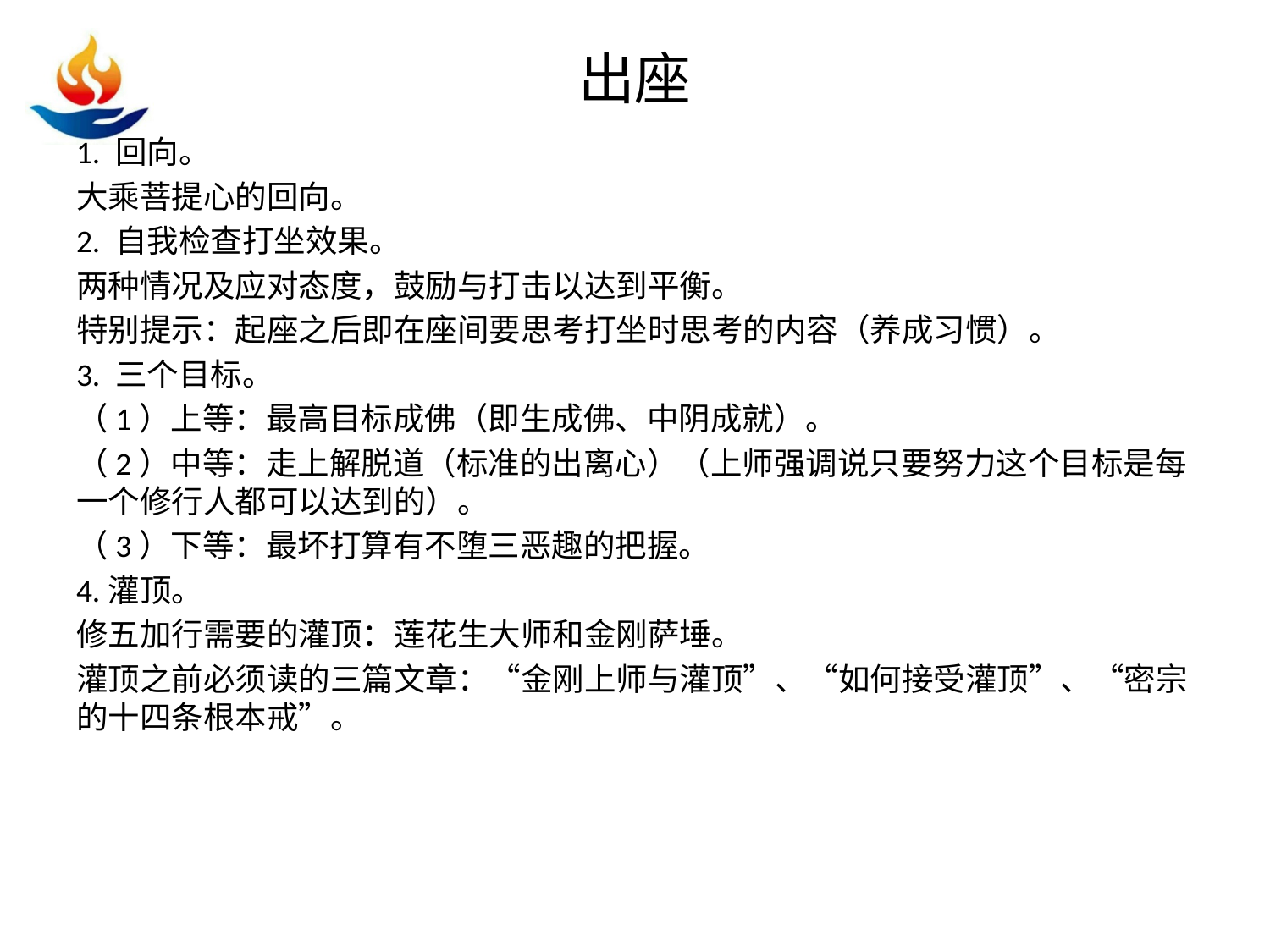

# 出座
1. 回向。
大乘菩提心的回向。
2. 自我检查打坐效果。
两种情况及应对态度，鼓励与打击以达到平衡。
特别提示：起座之后即在座间要思考打坐时思考的内容（养成习惯）。
3. 三个目标。
（1）上等：最高目标成佛（即生成佛、中阴成就）。
（2）中等：走上解脱道（标准的出离心）（上师强调说只要努力这个目标是每一个修行人都可以达到的）。
（3）下等：最坏打算有不堕三恶趣的把握。
4.灌顶。
修五加行需要的灌顶：莲花生大师和金刚萨埵。
灌顶之前必须读的三篇文章：“金刚上师与灌顶”、“如何接受灌顶”、“密宗的十四条根本戒”。